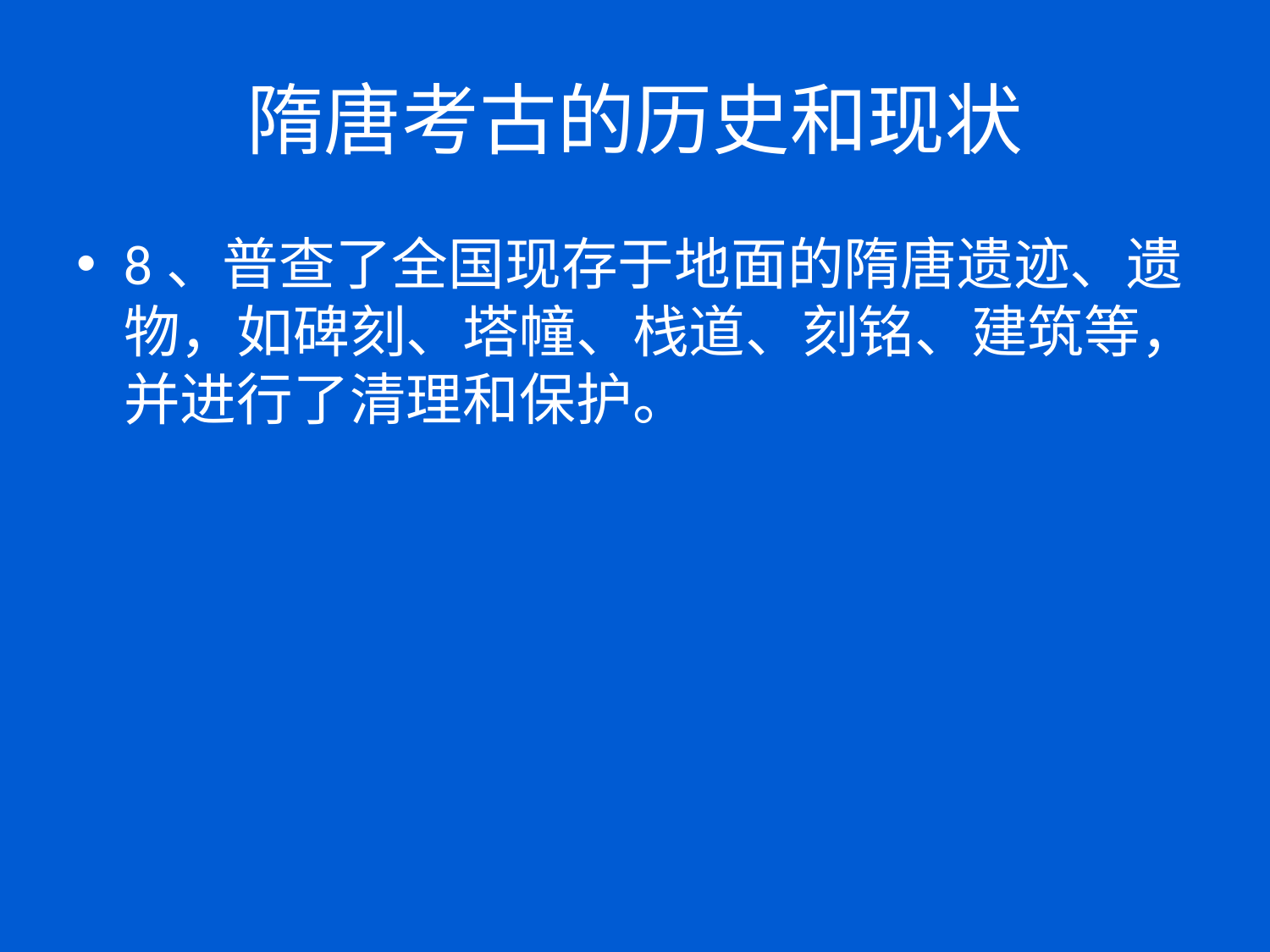

# 隋唐考古的历史和现状
8、普查了全国现存于地面的隋唐遗迹、遗物，如碑刻、塔幢、栈道、刻铭、建筑等，并进行了清理和保护。